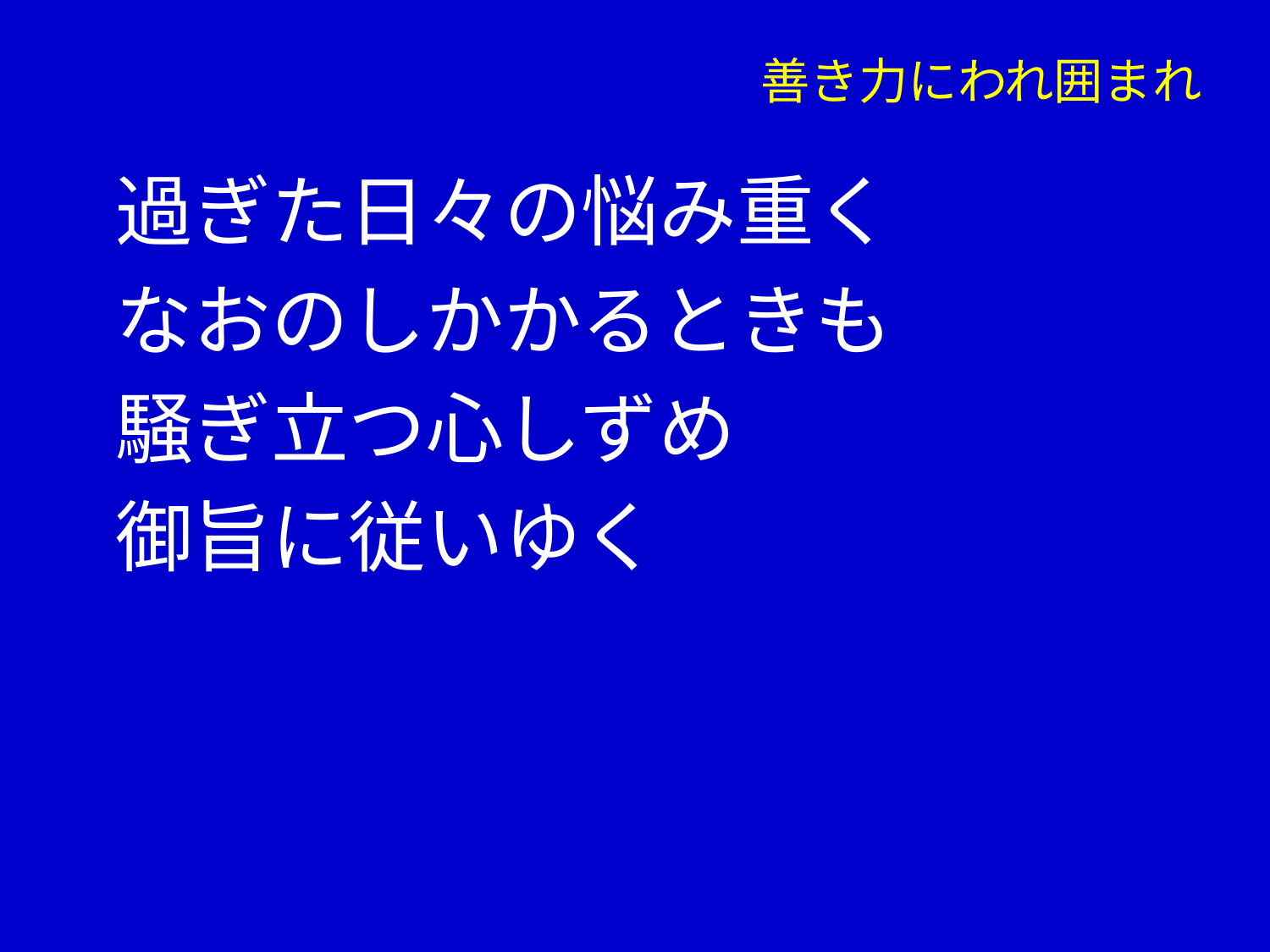

# 善き力にわれ囲まれ
過ぎた日々の悩み重く
なおのしかかるときも
騒ぎ立つ心しずめ
御旨に従いゆく